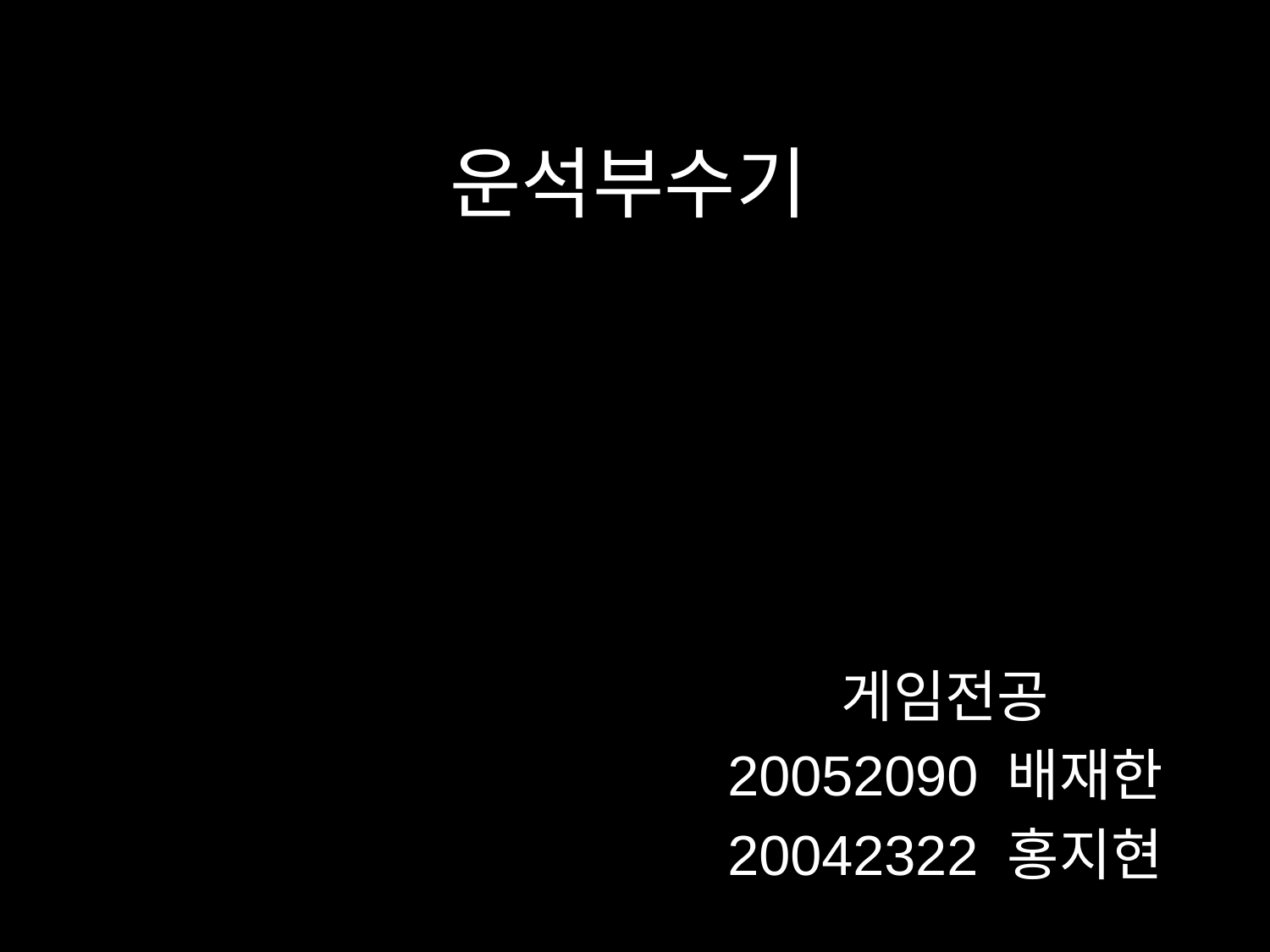

# 운석부수기
게임전공
20052090 배재한
20042322 홍지현